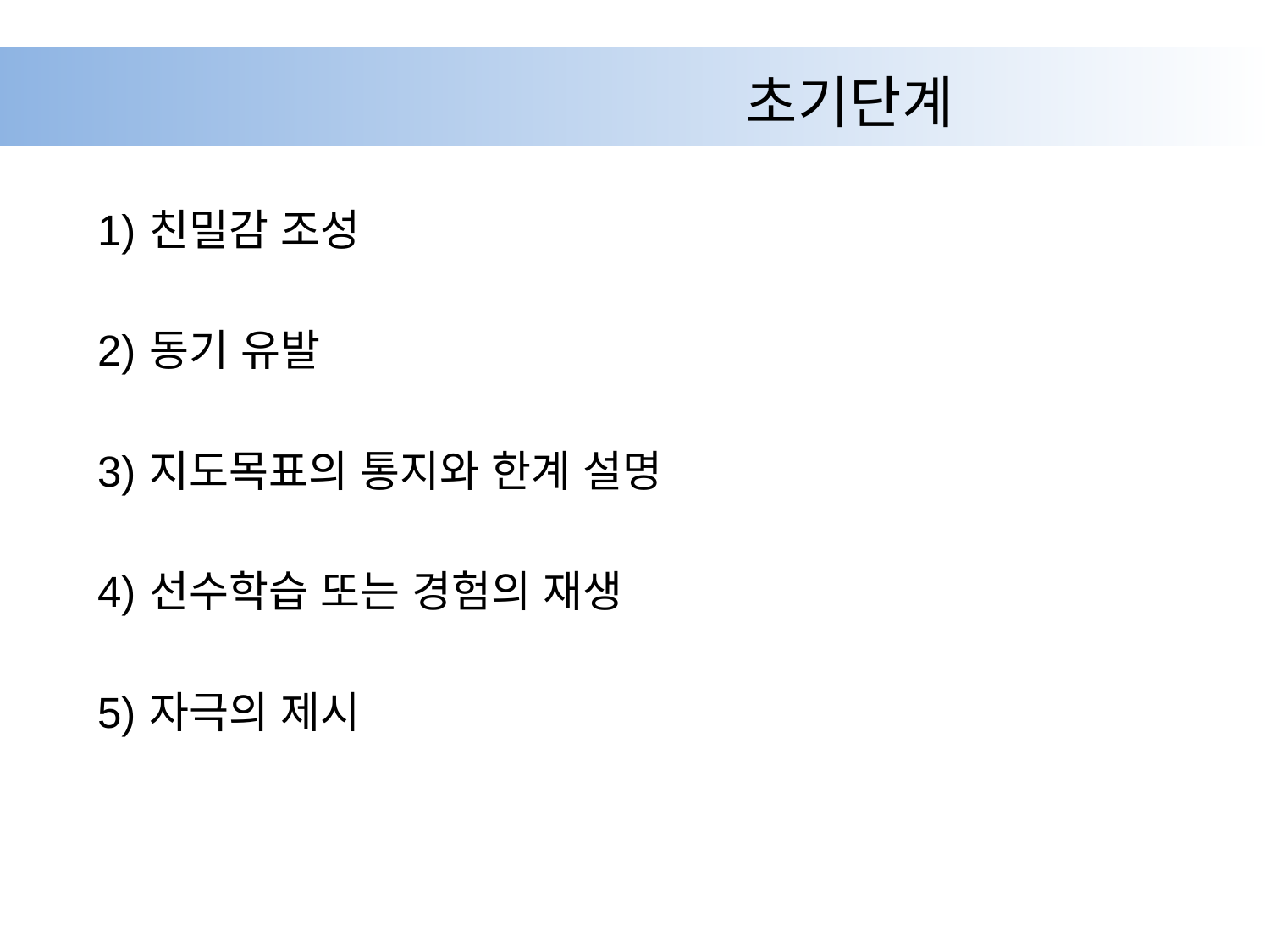

# 초기단계

1) 친밀감 조성

2) 동기 유발

3) 지도목표의 통지와 한계 설명

4) 선수학습 또는 경험의 재생

5) 자극의 제시